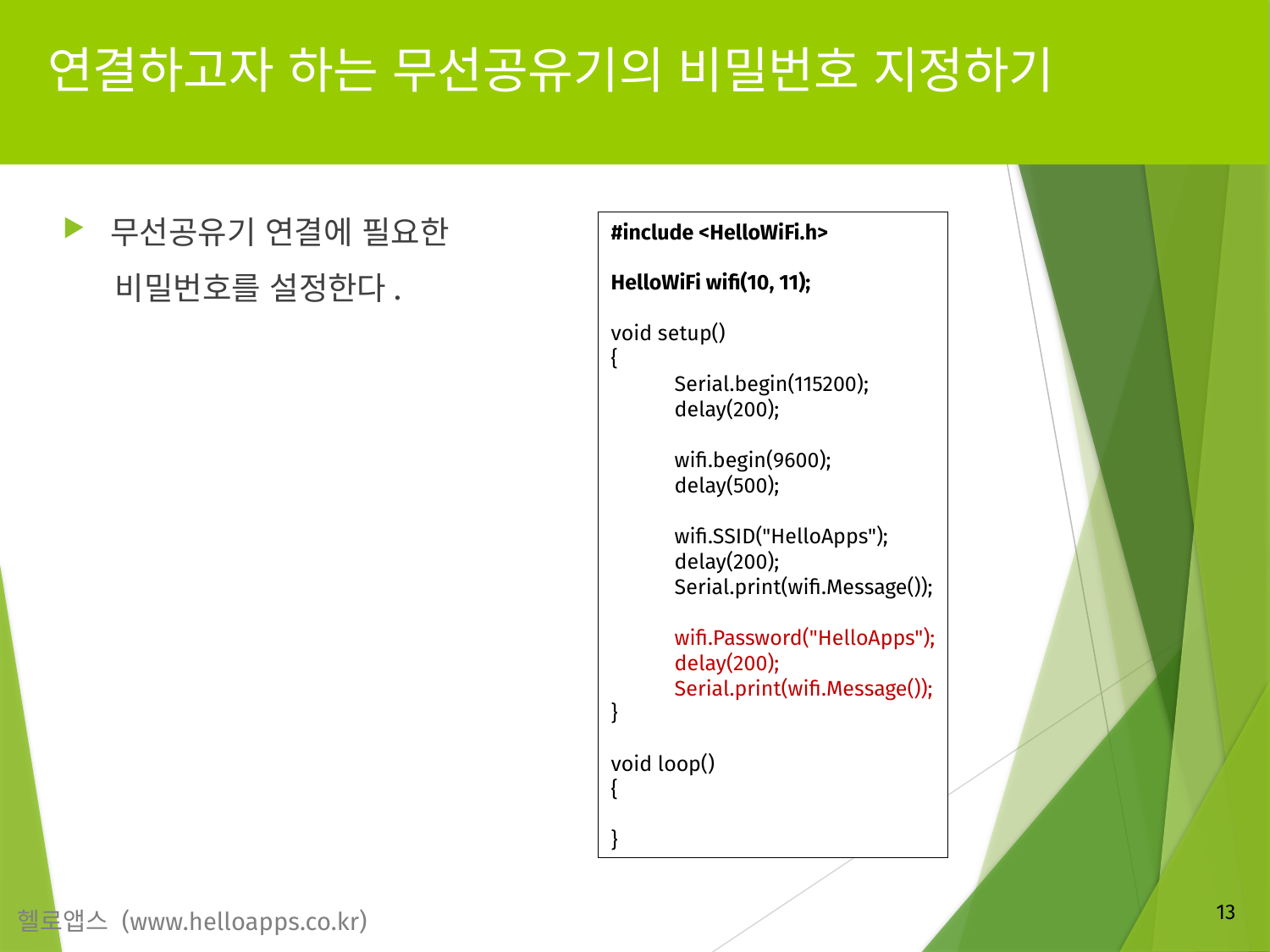

# 연결하고자 하는 무선공유기의 비밀번호 지정하기
무선공유기 연결에 필요한
     비밀번호를 설정한다.
#include <HelloWiFi.h>

HelloWiFi wifi(10, 11);

void setup()
{
Serial.begin(115200);
delay(200);

wifi.begin(9600);
delay(500);

wifi.SSID("HelloApps");
delay(200);
Serial.print(wifi.Message());

wifi.Password("HelloApps");
delay(200);
Serial.print(wifi.Message());
}

void loop()
{

}
13